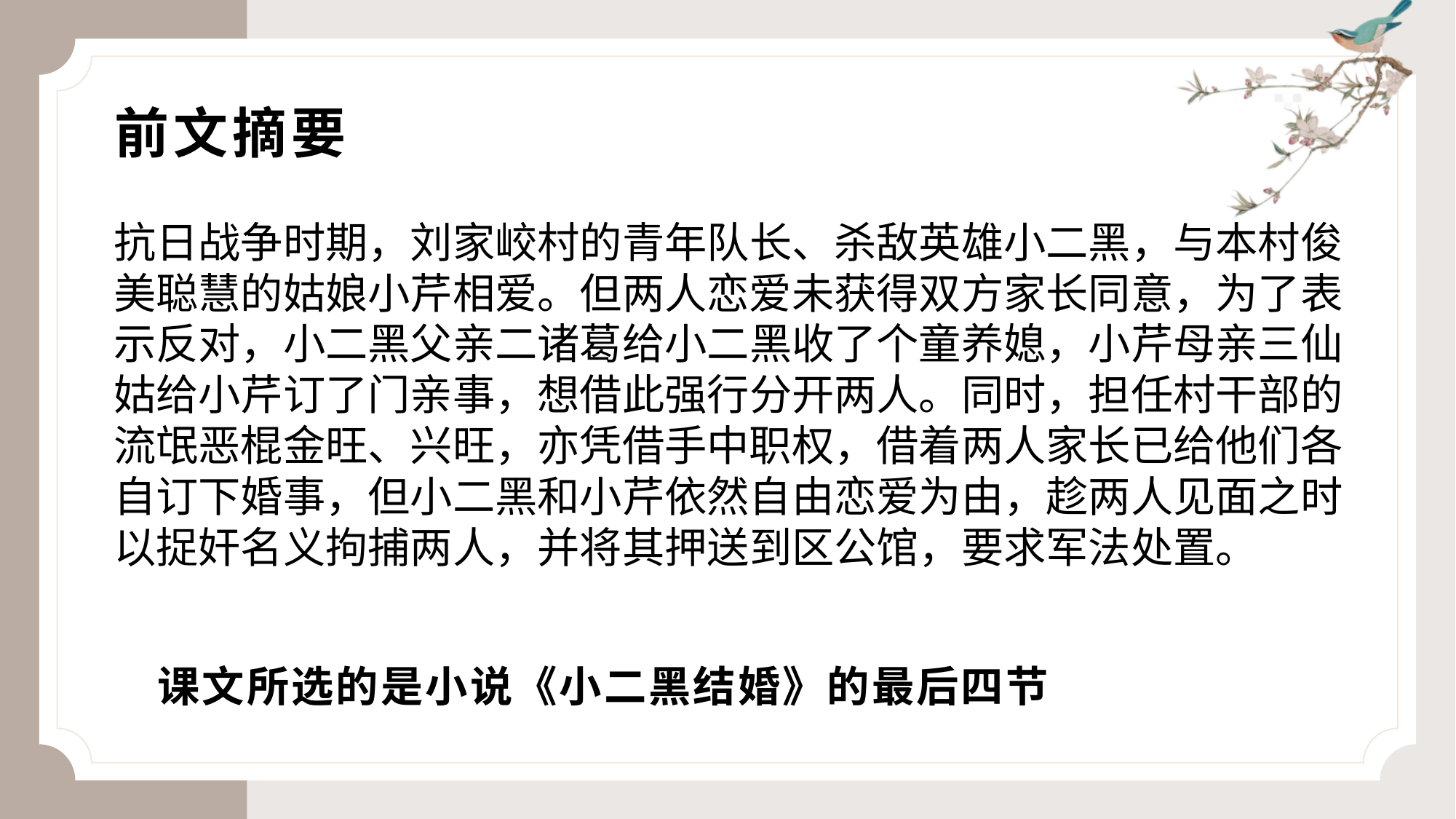

前文摘要
抗日战争时期，刘家峧村的青年队长、杀敌英雄小二黑，与本村俊美聪慧的姑娘小芹相爱。但两人恋爱未获得双方家长同意，为了表示反对，小二黑父亲二诸葛给小二黑收了个童养媳，小芹母亲三仙姑给小芹订了门亲事，想借此强行分开两人。同时，担任村干部的流氓恶棍金旺、兴旺，亦凭借手中职权，借着两人家长已给他们各自订下婚事，但小二黑和小芹依然自由恋爱为由，趁两人见面之时以捉奸名义拘捕两人，并将其押送到区公馆，要求军法处置。
课文所选的是小说《小二黑结婚》的最后四节